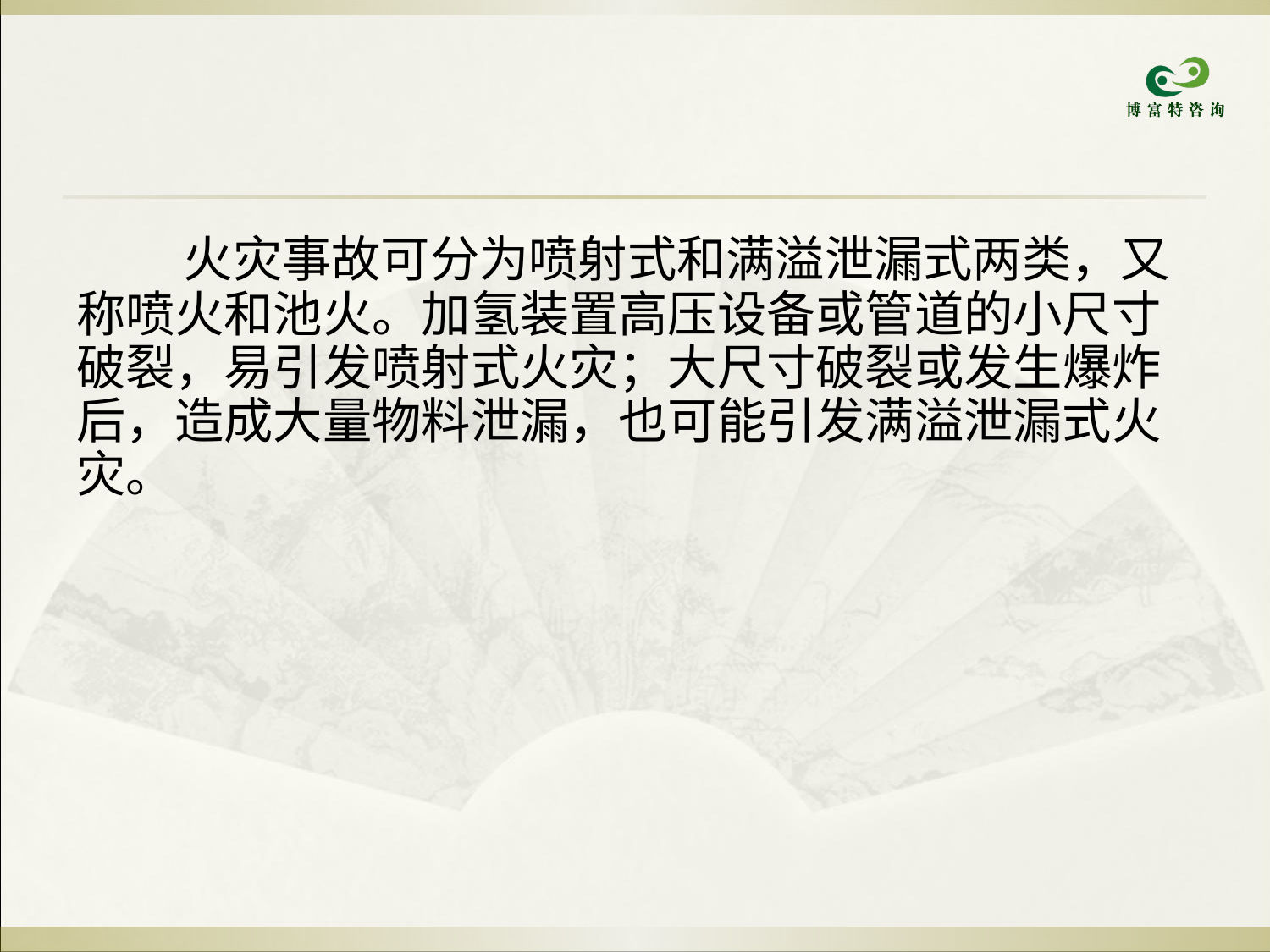

火灾事故可分为喷射式和满溢泄漏式两类，又称喷火和池火。加氢装置高压设备或管道的小尺寸破裂，易引发喷射式火灾；大尺寸破裂或发生爆炸后，造成大量物料泄漏，也可能引发满溢泄漏式火灾。